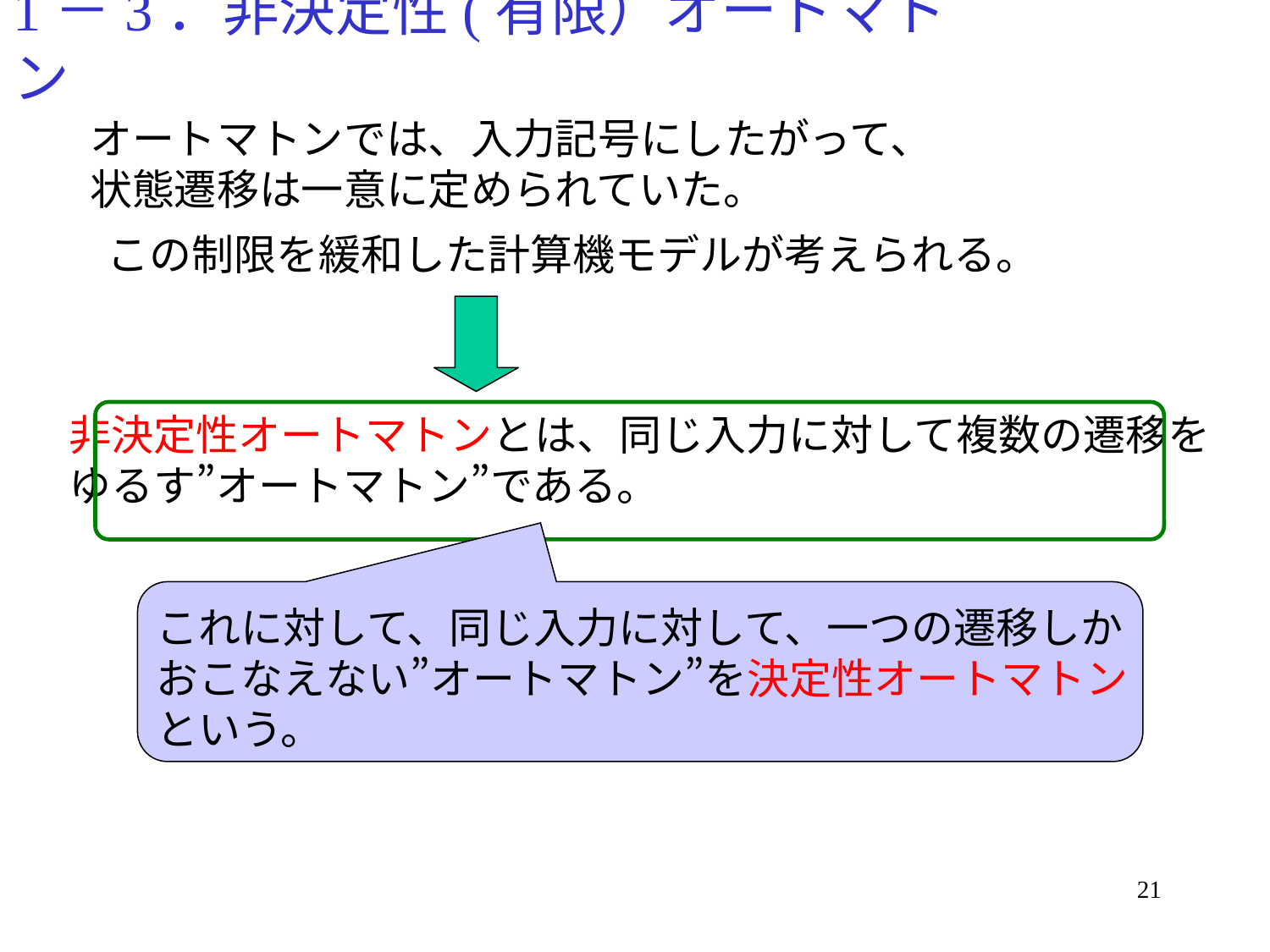

# 1－3．非決定性(有限）オートマトン
オートマトンでは、入力記号にしたがって、
状態遷移は一意に定められていた。
この制限を緩和した計算機モデルが考えられる。

非決定性オートマトンとは、同じ入力に対して複数の遷移を
ゆるす”オートマトン”である。

これに対して、同じ入力に対して、一つの遷移しか
おこなえない”オートマトン”を決定性オートマトン
という。
21